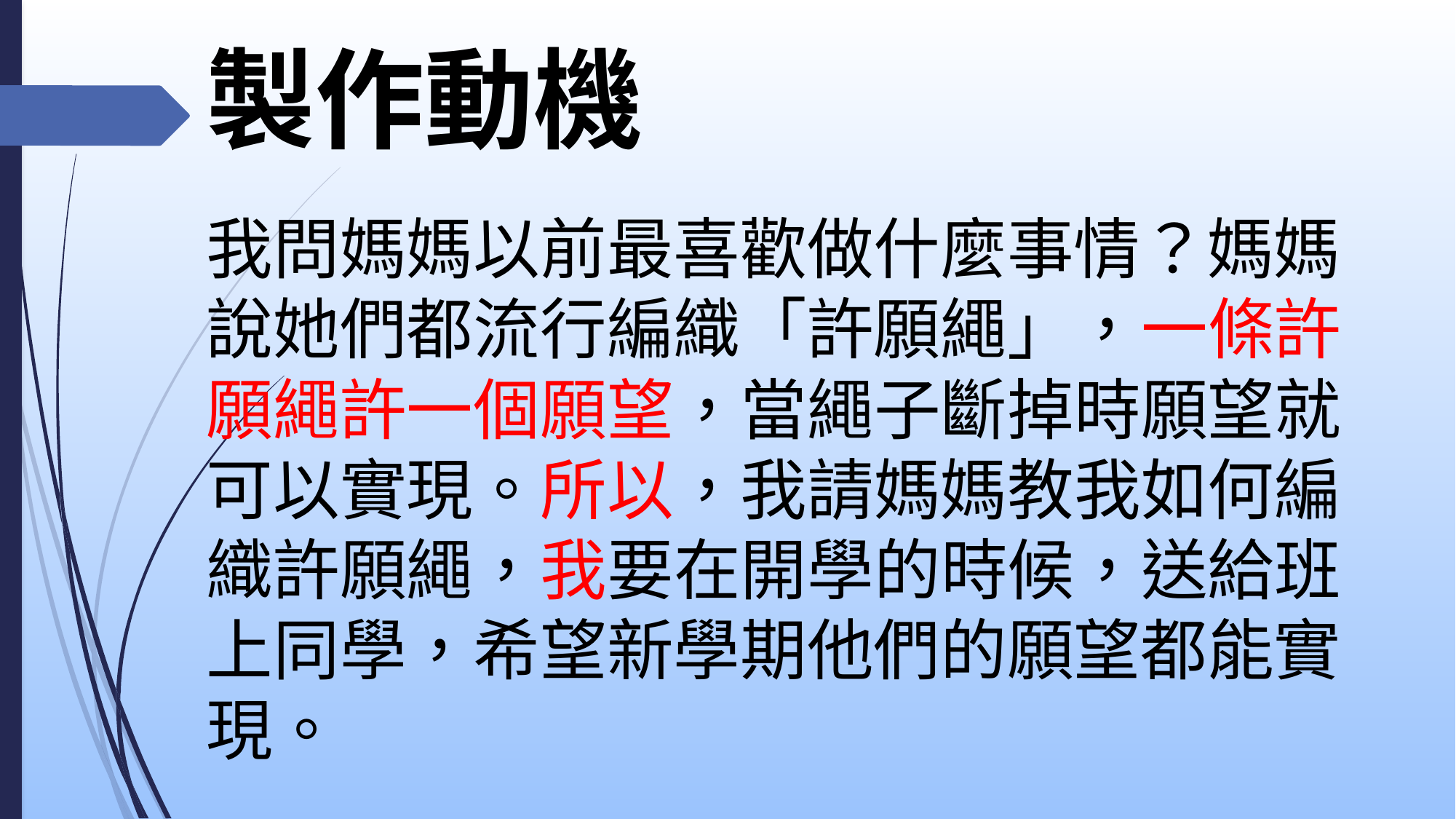

# 製作動機
我問媽媽以前最喜歡做什麼事情？媽媽說她們都流行編織「許願繩」，一條許願繩許一個願望，當繩子斷掉時願望就可以實現。所以，我請媽媽教我如何編織許願繩，我要在開學的時候，送給班上同學，希望新學期他們的願望都能實現。